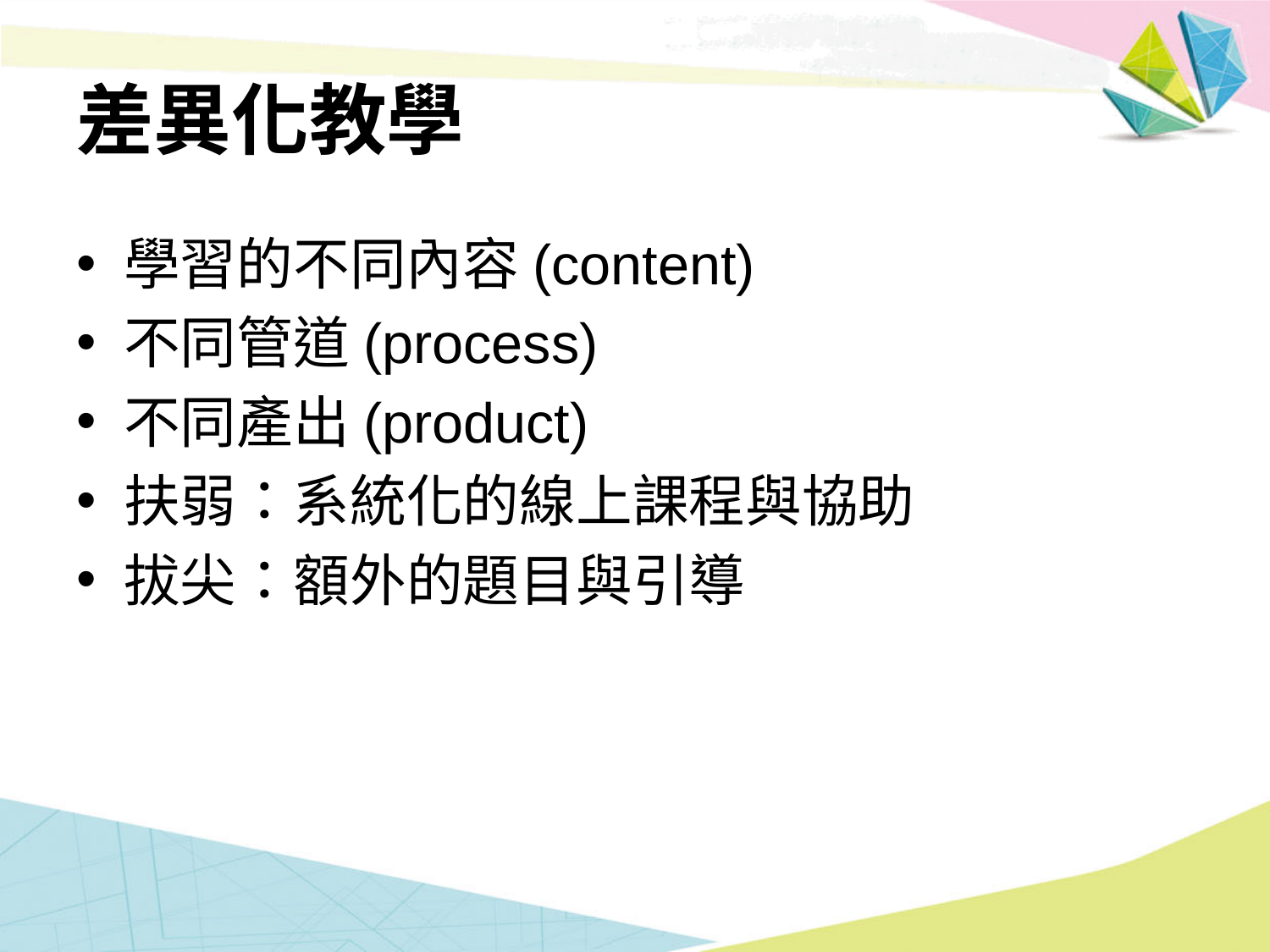

# 差異化教學
學習的不同內容(content)
不同管道(process)
不同產出(product)
扶弱：系統化的線上課程與協助
拔尖：額外的題目與引導